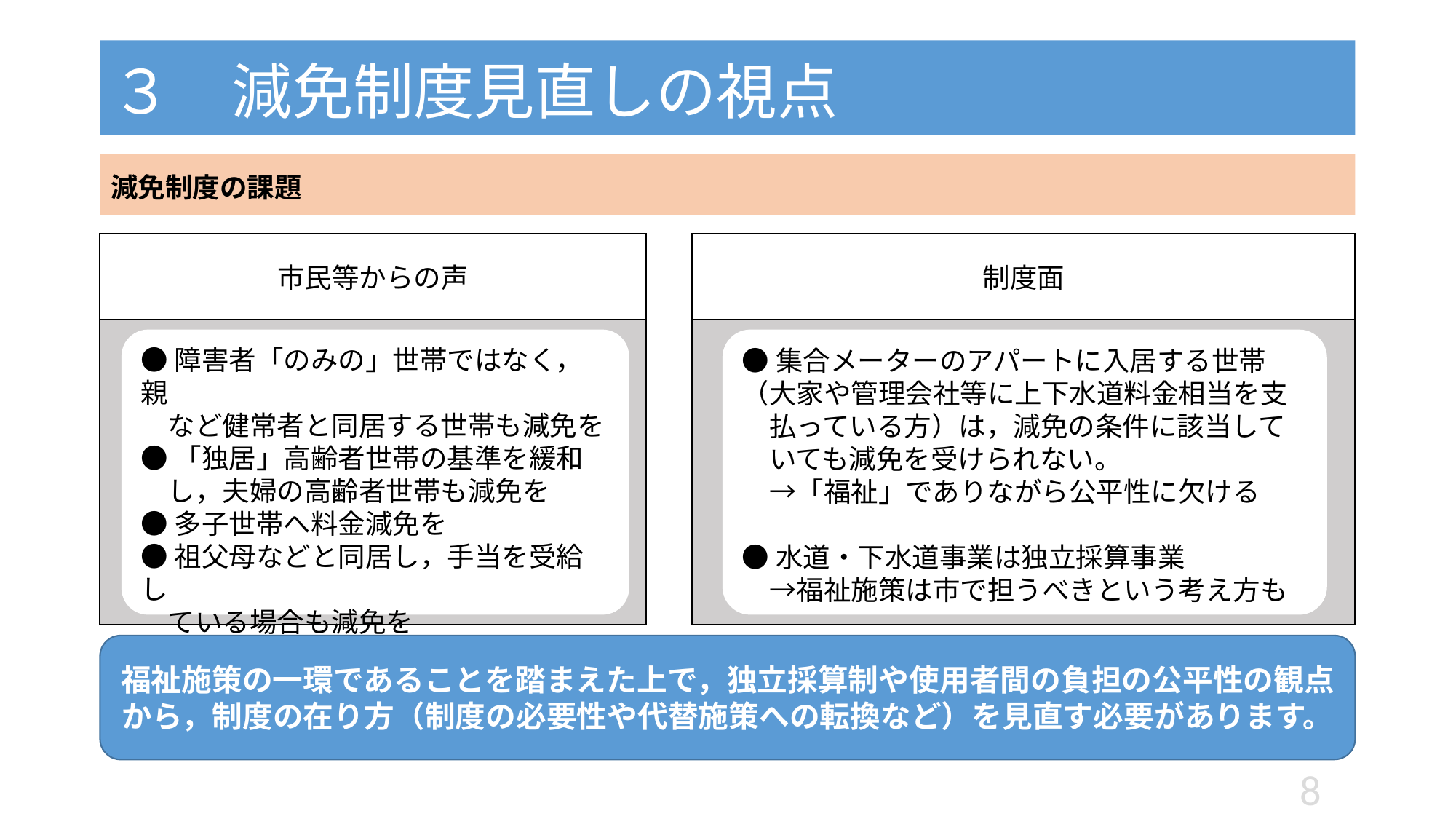

# ３　減免制度見直しの視点
減免制度の課題

市民等からの声
制度面
●障害者「のみの」世帯ではなく，親
　など健常者と同居する世帯も減免を
●「独居」高齢者世帯の基準を緩和
　し，夫婦の高齢者世帯も減免を
●多子世帯へ料金減免を
●祖父母などと同居し，手当を受給し
　ている場合も減免を

●集合メーターのアパートに入居する世帯（大家や管理会社等に上下水道料金相当を支
　払っている方）は，減免の条件に該当して
　いても減免を受けられない。
　→「福祉」でありながら公平性に欠ける

●水道・下水道事業は独立採算事業
　→福祉施策は市で担うべきという考え方も
福祉施策の一環であることを踏まえた上で，独立採算制や使用者間の負担の公平性の観点から，制度の在り方（制度の必要性や代替施策への転換など）を見直す必要があります。
8